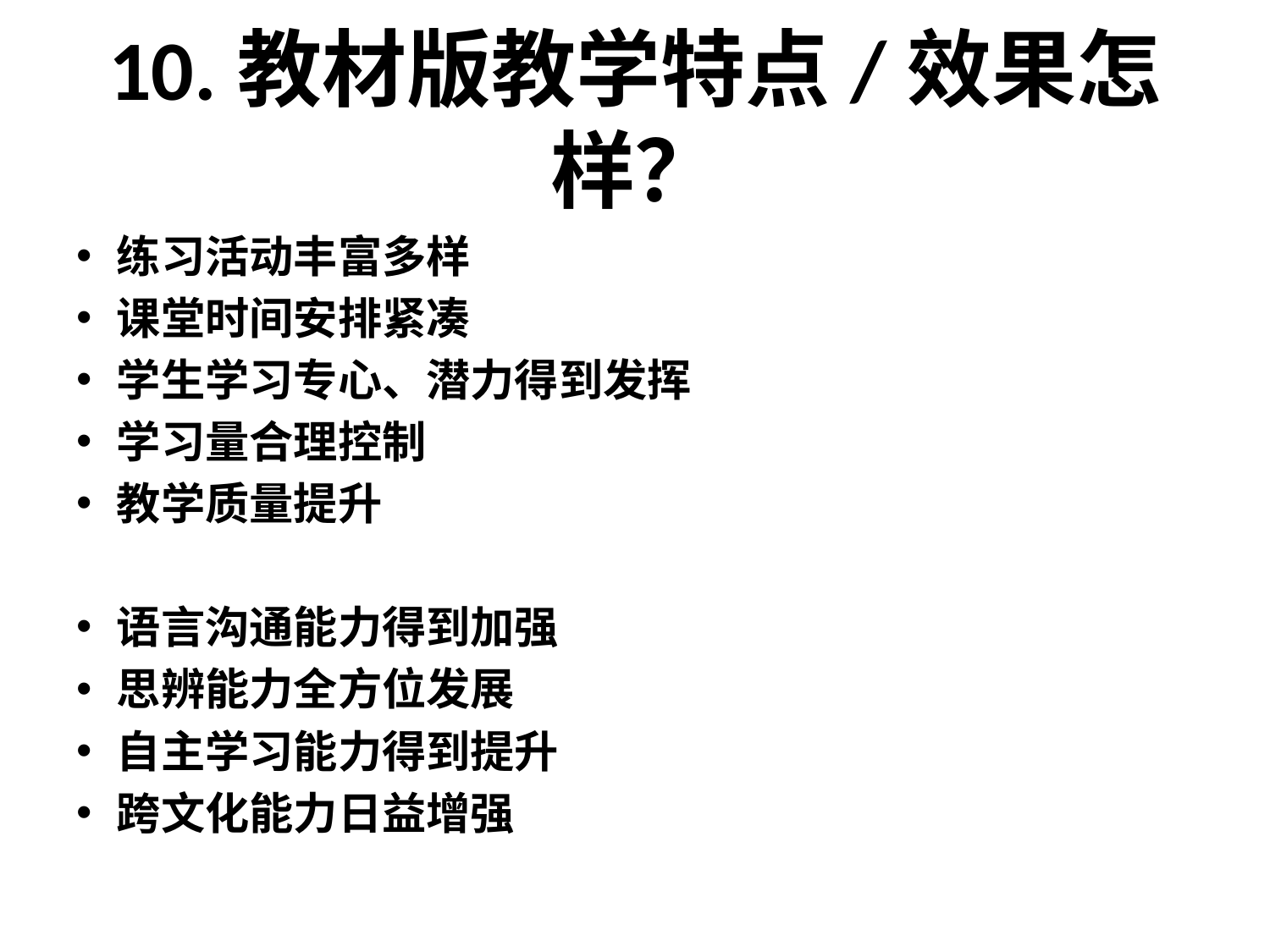

# 10.教材版教学特点/效果怎样？
练习活动丰富多样
课堂时间安排紧凑
学生学习专心、潜力得到发挥
学习量合理控制
教学质量提升

语言沟通能力得到加强
思辨能力全方位发展
自主学习能力得到提升
跨文化能力日益增强